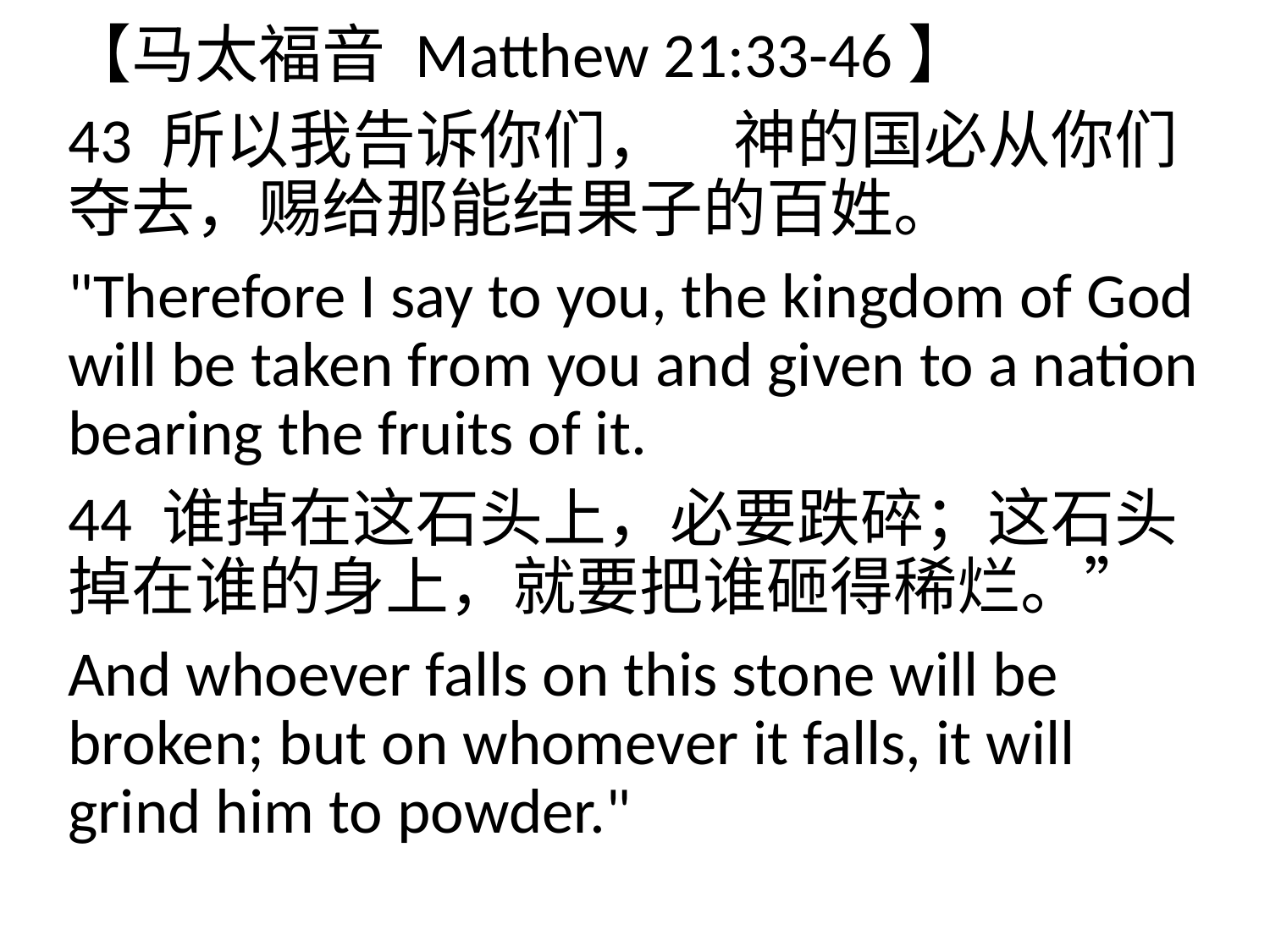

【马太福音 Matthew 21:33-46】
43 所以我告诉你们，　神的国必从你们夺去，赐给那能结果子的百姓。
"Therefore I say to you, the kingdom of God will be taken from you and given to a nation bearing the fruits of it.
44 谁掉在这石头上，必要跌碎；这石头掉在谁的身上，就要把谁砸得稀烂。”
And whoever falls on this stone will be broken; but on whomever it falls, it will grind him to powder."